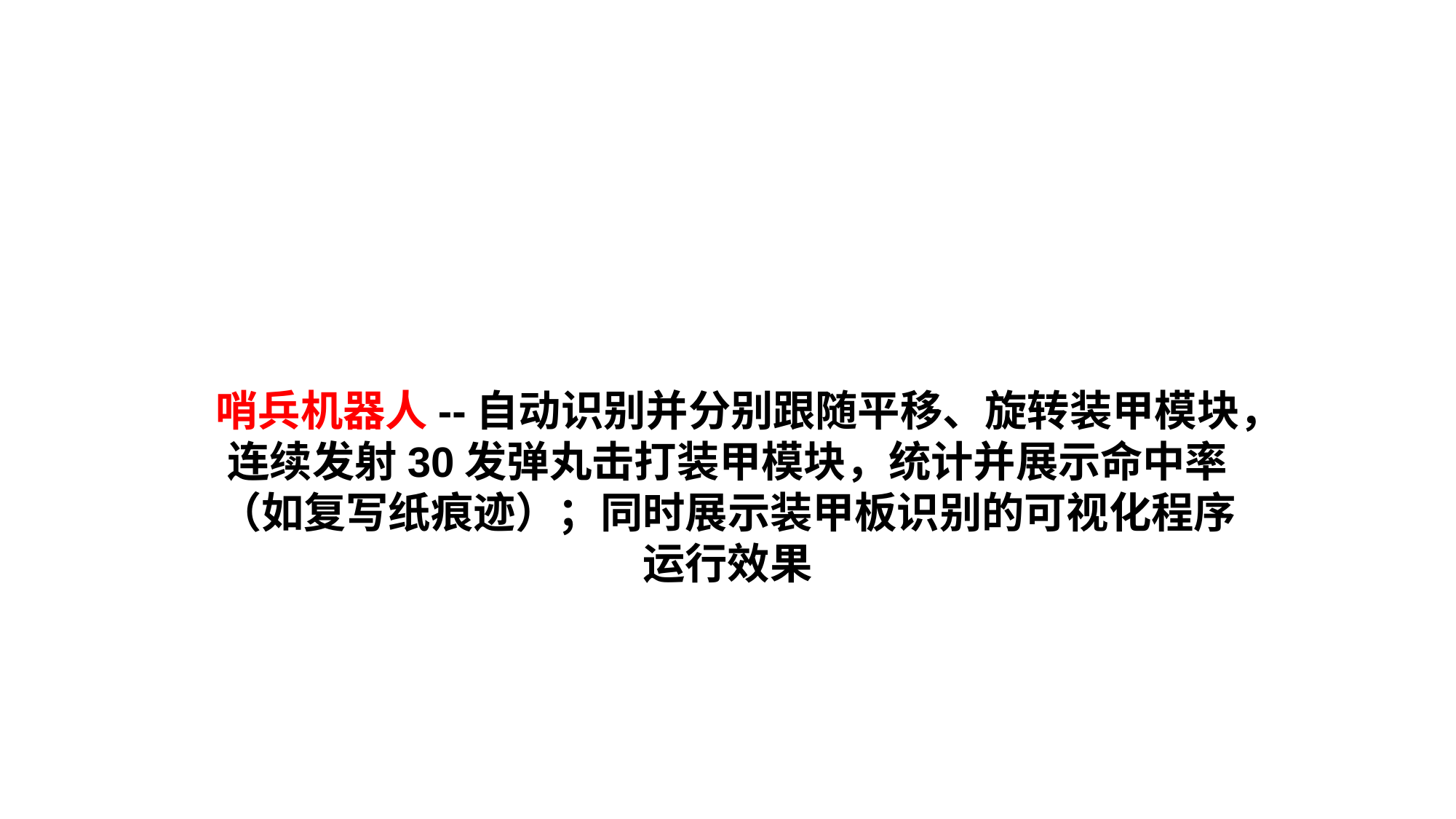

哨兵机器人--自动识别并分别跟随平移、旋转装甲模块，连续发射30发弹丸击打装甲模块，统计并展示命中率（如复写纸痕迹）；同时展示装甲板识别的可视化程序运行效果